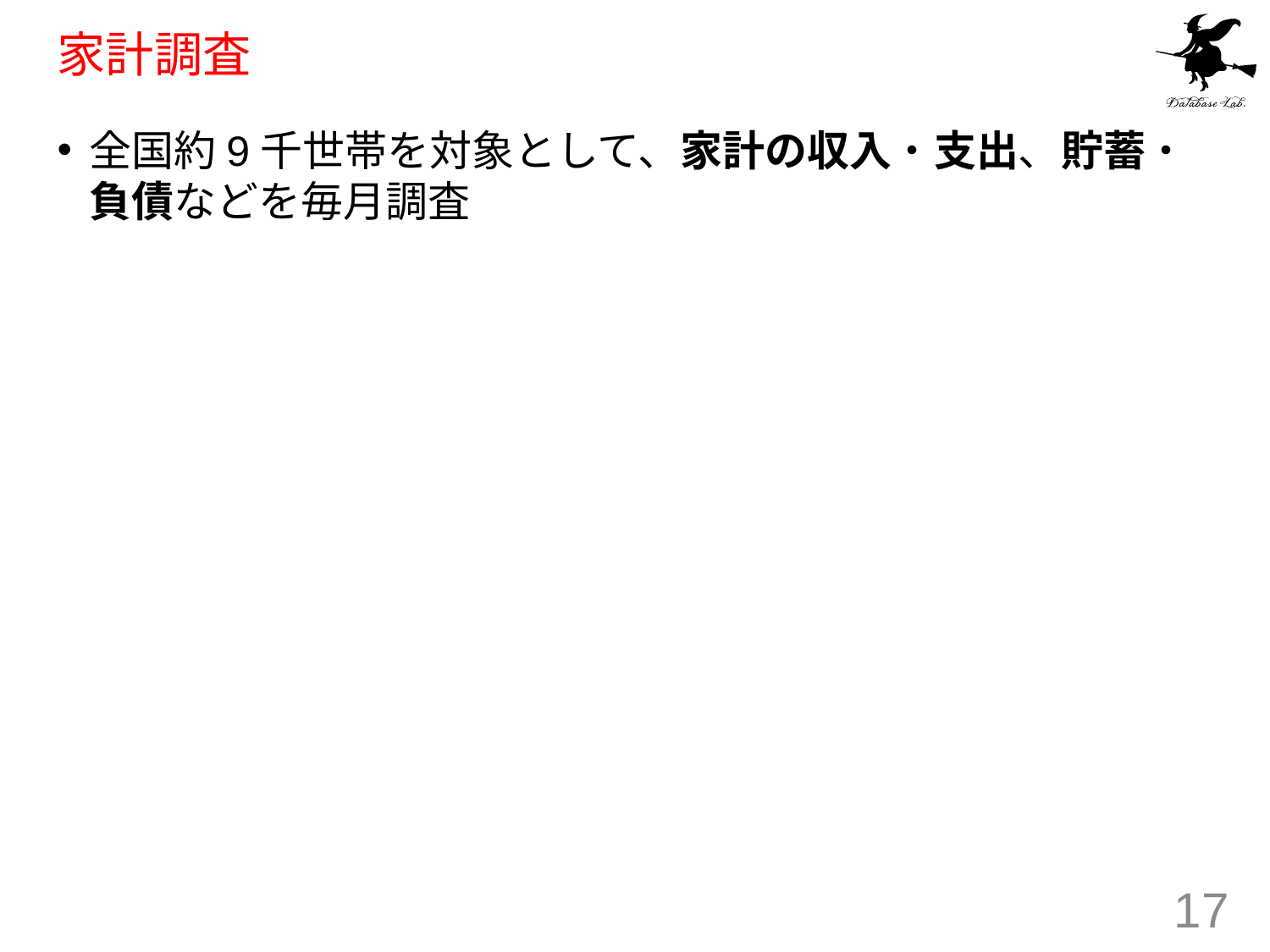

# 家計調査
全国約9千世帯を対象として、家計の収入・支出、貯蓄・負債などを毎月調査

17